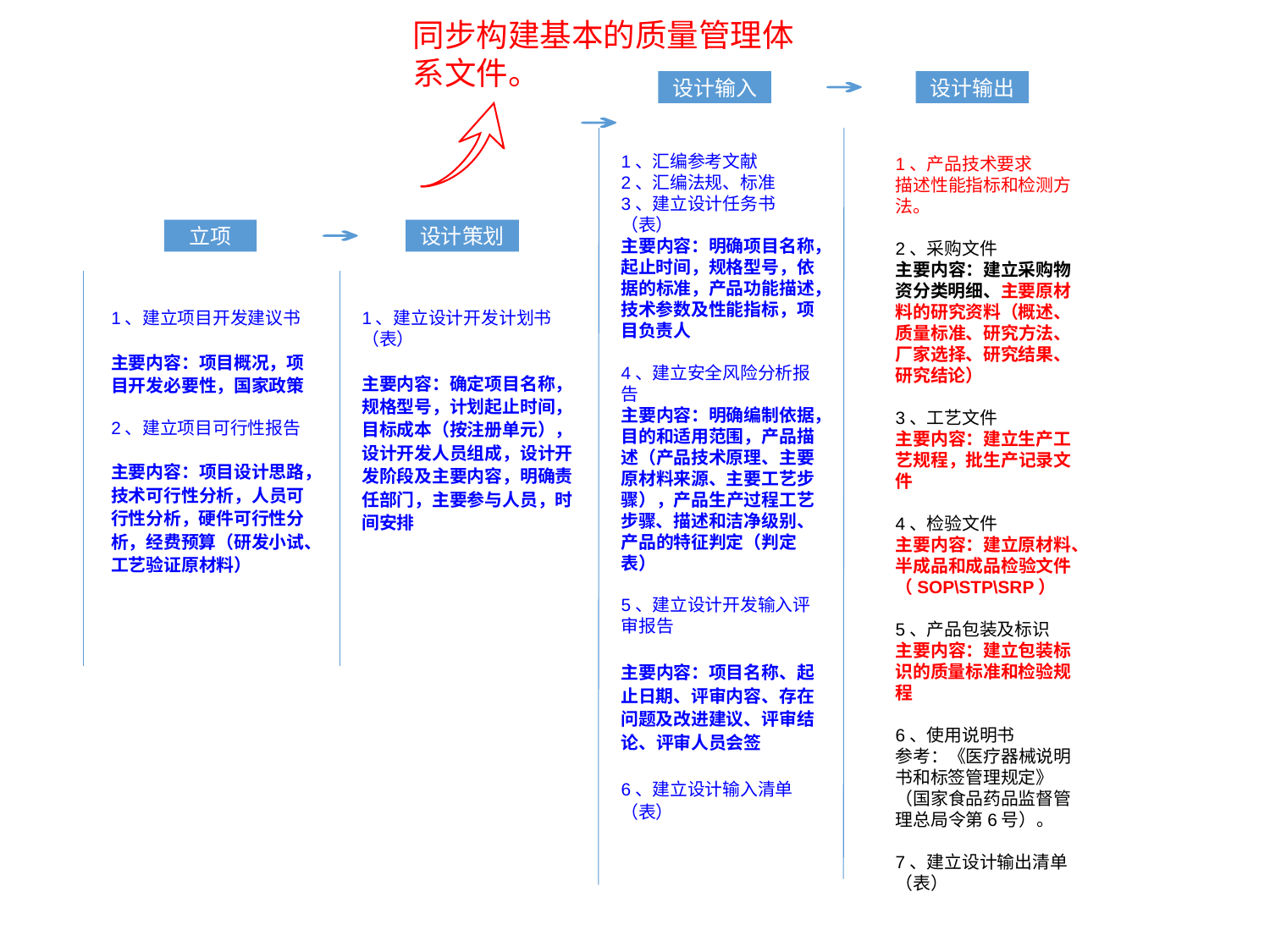

同步构建基本的质量管理体系文件。
设计输入
设计输出

1、汇编参考文献
2、汇编法规、标准
3、建立设计任务书（表）
主要内容：明确项目名称，起止时间，规格型号，依据的标准，产品功能描述，技术参数及性能指标，项目负责人

4、建立安全风险分析报告
主要内容：明确编制依据，目的和适用范围，产品描述（产品技术原理、主要原材料来源、主要工艺步骤），产品生产过程工艺步骤、描述和洁净级别、产品的特征判定（判定表）

5、建立设计开发输入评审报告

主要内容：项目名称、起止日期、评审内容、存在问题及改进建议、评审结论、评审人员会签

6、建立设计输入清单（表）
1、产品技术要求
描述性能指标和检测方法。

2、采购文件
主要内容：建立采购物资分类明细、主要原材料的研究资料（概述、质量标准、研究方法、厂家选择、研究结果、研究结论）

3、工艺文件
主要内容：建立生产工艺规程，批生产记录文件

4、检验文件
主要内容：建立原材料、半成品和成品检验文件（SOP\STP\SRP）

5、产品包装及标识
主要内容：建立包装标识的质量标准和检验规程

6、使用说明书
参考：《医疗器械说明书和标签管理规定》（国家食品药品监督管理总局令第6号）。

7、建立设计输出清单（表）
立项
设计策划

1、建立项目开发建议书

主要内容：项目概况，项目开发必要性，国家政策

2、建立项目可行性报告

主要内容：项目设计思路，技术可行性分析，人员可行性分析，硬件可行性分析，经费预算（研发小试、工艺验证原材料）
1、建立设计开发计划书（表）

主要内容：确定项目名称，规格型号，计划起止时间，目标成本（按注册单元），设计开发人员组成，设计开发阶段及主要内容，明确责任部门，主要参与人员，时间安排
25